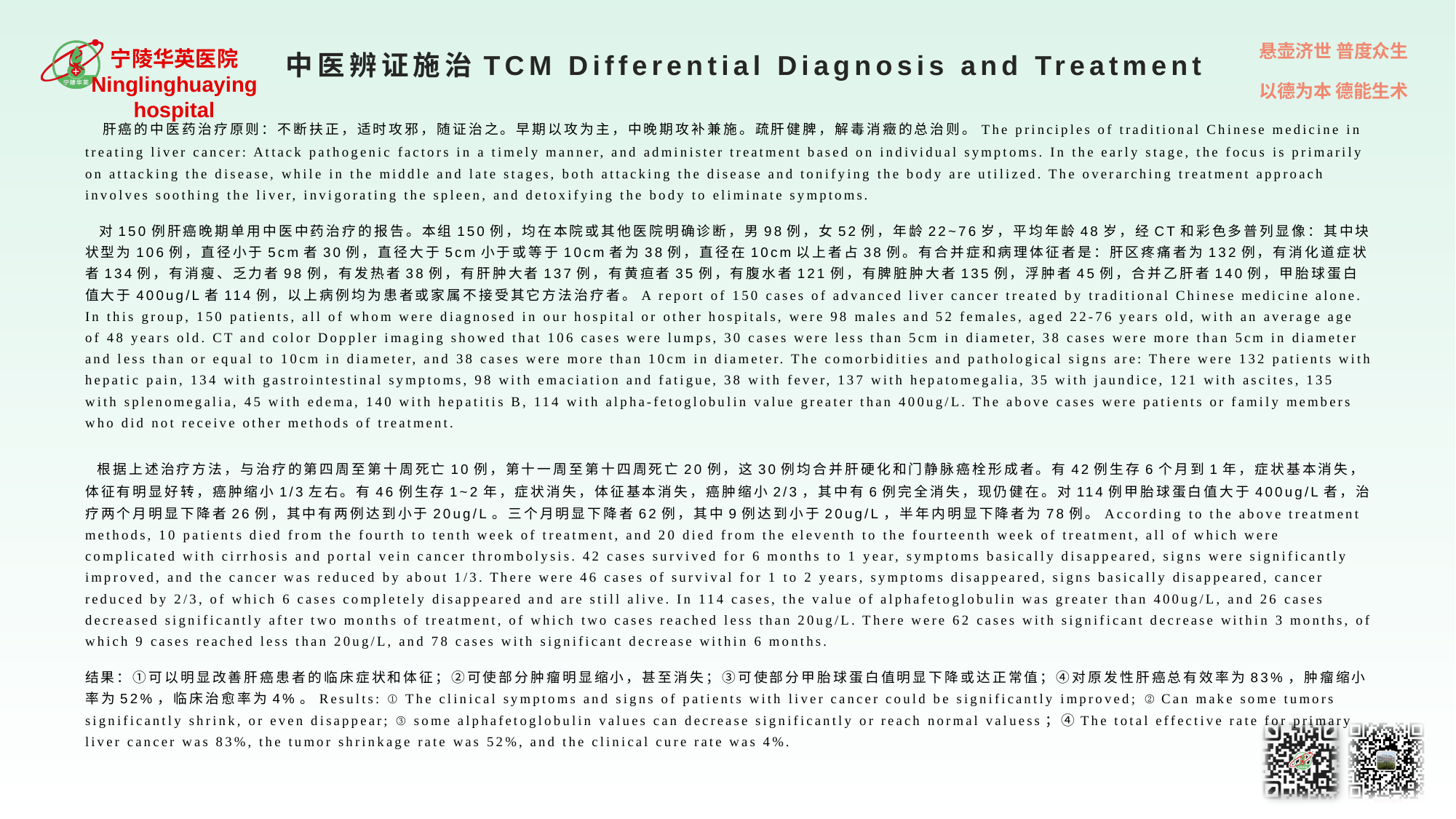

# 中医辨证施治TCM Differential Diagnosis and Treatment
  肝癌的中医药治疗原则：不断扶正，适时攻邪，随证治之。早期以攻为主，中晚期攻补兼施。疏肝健脾，解毒消癥的总治则。The principles of traditional Chinese medicine in treating liver cancer: Attack pathogenic factors in a timely manner, and administer treatment based on individual symptoms. In the early stage, the focus is primarily on attacking the disease, while in the middle and late stages, both attacking the disease and tonifying the body are utilized. The overarching treatment approach involves soothing the liver, invigorating the spleen, and detoxifying the body to eliminate symptoms.
  对150例肝癌晚期单用中医中药治疗的报告。本组150例，均在本院或其他医院明确诊断，男98例，女52例，年龄22~76岁，平均年龄48岁，经CT和彩色多普列显像：其中块状型为106例，直径小于5cm者30例，直径大于5cm小于或等于10cm者为38例，直径在10cm以上者占38例。有合并症和病理体征者是：肝区疼痛者为132例，有消化道症状者134例，有消瘦、乏力者98例，有发热者38例，有肝肿大者137例，有黄疸者35例，有腹水者121例，有脾脏肿大者135例，浮肿者45例，合并乙肝者140例，甲胎球蛋白值大于400ug/L者114例，以上病例均为患者或家属不接受其它方法治疗者。A report of 150 cases of advanced liver cancer treated by traditional Chinese medicine alone. In this group, 150 patients, all of whom were diagnosed in our hospital or other hospitals, were 98 males and 52 females, aged 22-76 years old, with an average age of 48 years old. CT and color Doppler imaging showed that 106 cases were lumps, 30 cases were less than 5cm in diameter, 38 cases were more than 5cm in diameter and less than or equal to 10cm in diameter, and 38 cases were more than 10cm in diameter. The comorbidities and pathological signs are: There were 132 patients with hepatic pain, 134 with gastrointestinal symptoms, 98 with emaciation and fatigue, 38 with fever, 137 with hepatomegalia, 35 with jaundice, 121 with ascites, 135 with splenomegalia, 45 with edema, 140 with hepatitis B, 114 with alpha-fetoglobulin value greater than 400ug/L. The above cases were patients or family members who did not receive other methods of treatment.
 根据上述治疗方法，与治疗的第四周至第十周死亡10例，第十一周至第十四周死亡20例，这30例均合并肝硬化和门静脉癌栓形成者。有42例生存6个月到1年，症状基本消失，体征有明显好转，癌肿缩小1/3左右。有46例生存1~2年，症状消失，体征基本消失，癌肿缩小2/3，其中有6例完全消失，现仍健在。对114例甲胎球蛋白值大于400ug/L者，治疗两个月明显下降者26例，其中有两例达到小于20ug/L。三个月明显下降者62例，其中9例达到小于20ug/L，半年内明显下降者为78例。According to the above treatment methods, 10 patients died from the fourth to tenth week of treatment, and 20 died from the eleventh to the fourteenth week of treatment, all of which were complicated with cirrhosis and portal vein cancer thrombolysis. 42 cases survived for 6 months to 1 year, symptoms basically disappeared, signs were significantly improved, and the cancer was reduced by about 1/3. There were 46 cases of survival for 1 to 2 years, symptoms disappeared, signs basically disappeared, cancer reduced by 2/3, of which 6 cases completely disappeared and are still alive. In 114 cases, the value of alphafetoglobulin was greater than 400ug/L, and 26 cases decreased significantly after two months of treatment, of which two cases reached less than 20ug/L. There were 62 cases with significant decrease within 3 months, of which 9 cases reached less than 20ug/L, and 78 cases with significant decrease within 6 months.
结果：①可以明显改善肝癌患者的临床症状和体征；②可使部分肿瘤明显缩小，甚至消失；③可使部分甲胎球蛋白值明显下降或达正常值；④对原发性肝癌总有效率为83%，肿瘤缩小率为52%，临床治愈率为4%。Results: ① The clinical symptoms and signs of patients with liver cancer could be significantly improved; ② Can make some tumors significantly shrink, or even disappear; ③ some alphafetoglobulin values can decrease significantly or reach normal valuess；④The total effective rate for primary liver cancer was 83%, the tumor shrinkage rate was 52%, and the clinical cure rate was 4%.